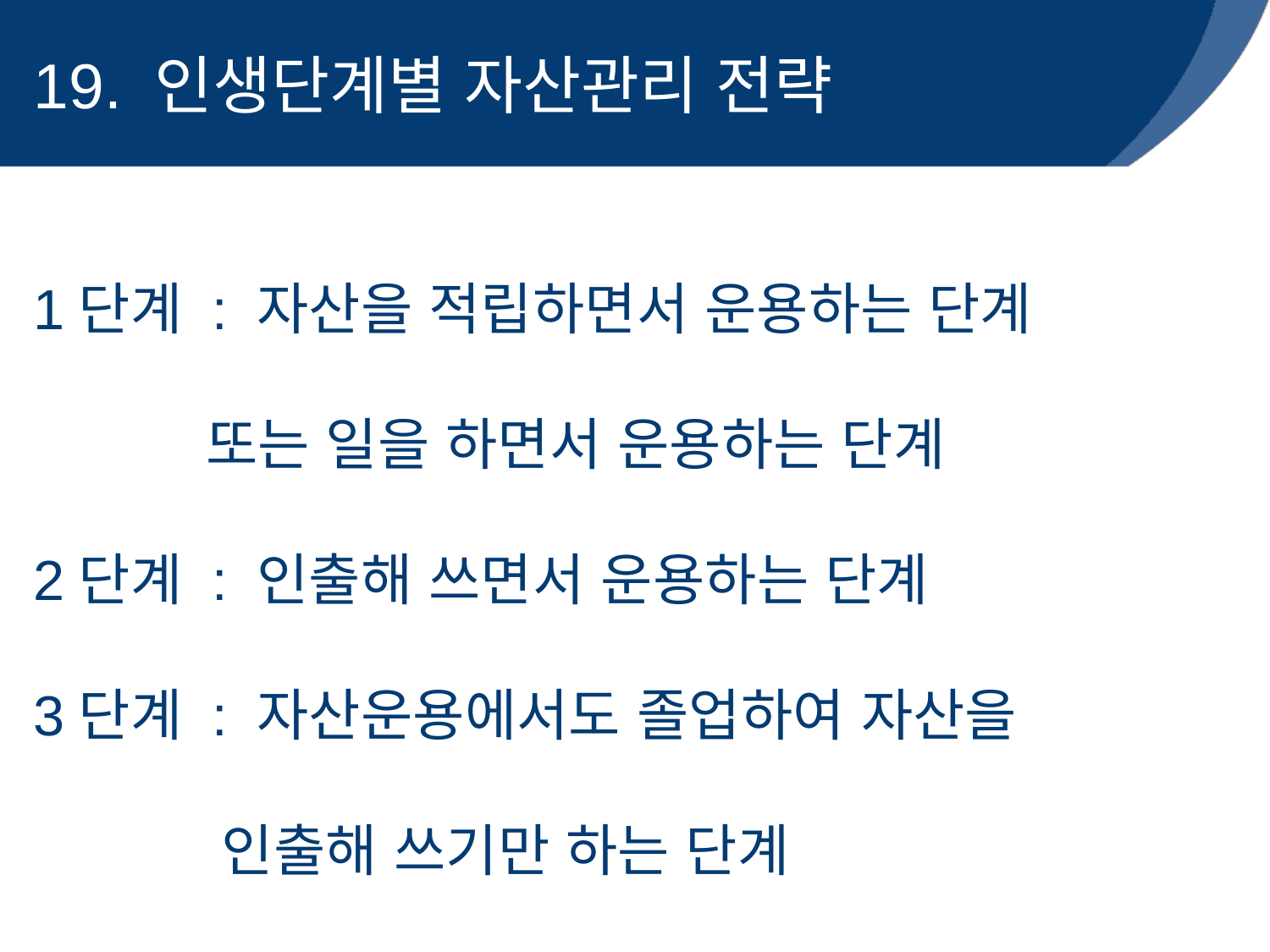

19. 인생단계별 자산관리 전략
1단계 : 자산을 적립하면서 운용하는 단계
          또는 일을 하면서 운용하는 단계
2단계 : 인출해 쓰면서 운용하는 단계
3단계 : 자산운용에서도 졸업하여 자산을
           인출해 쓰기만 하는 단계